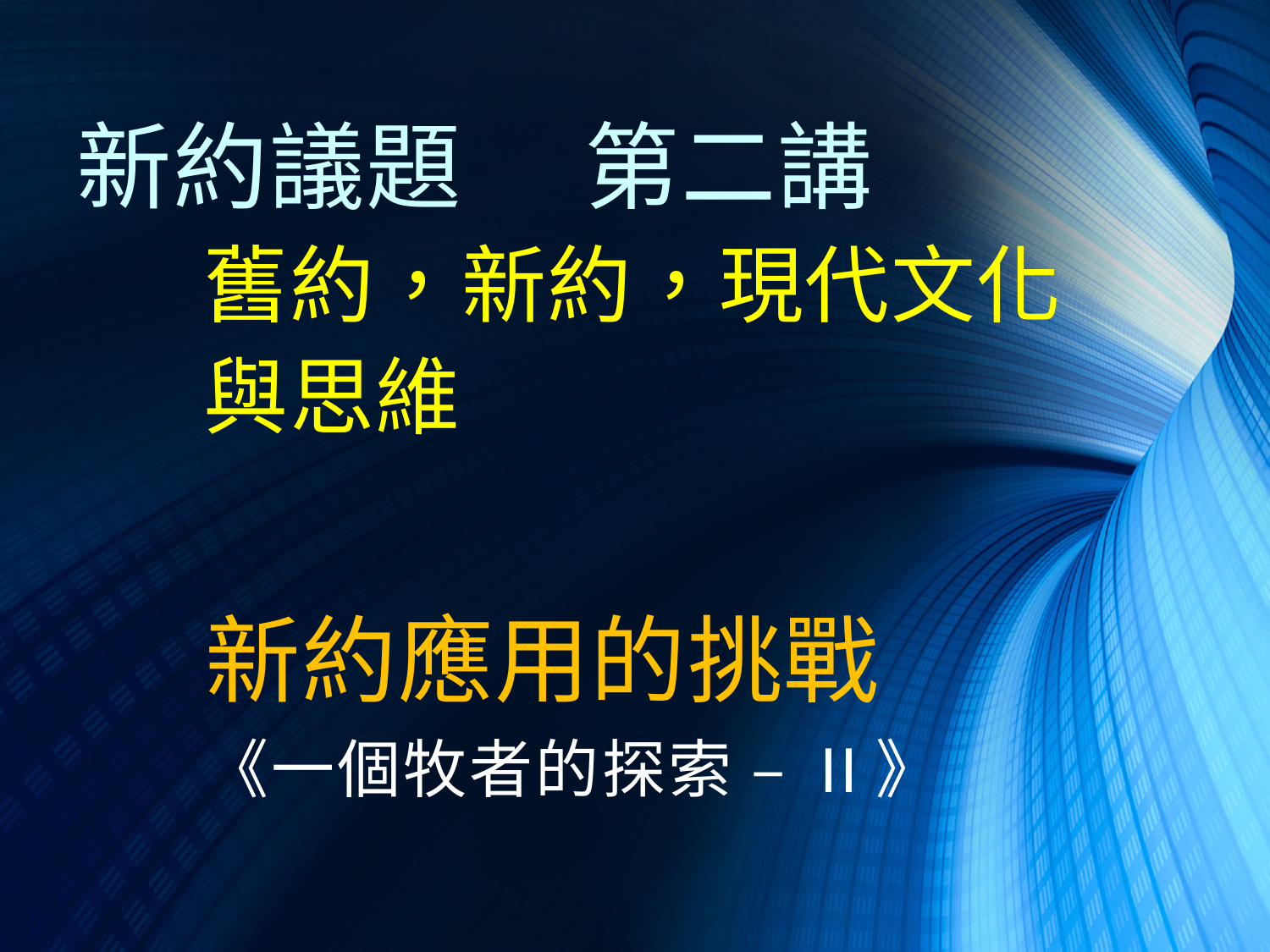

# 新約議題	第二講 舊約，新約，現代文化與思維
新約應用的挑戰
《一個牧者的探索 – II》